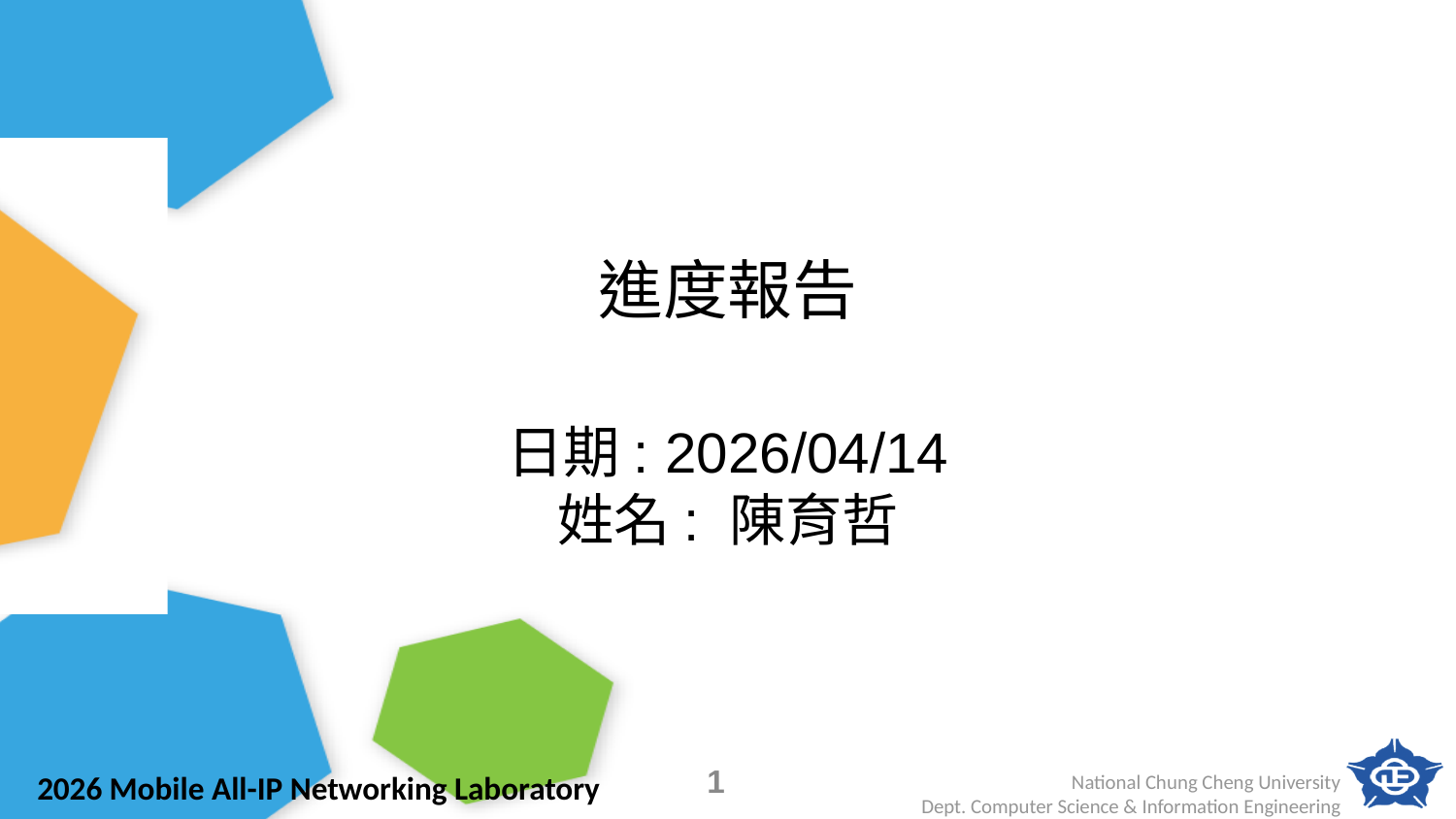

# 進度報告
日期: 2026/04/14
姓名: 陳育哲
1